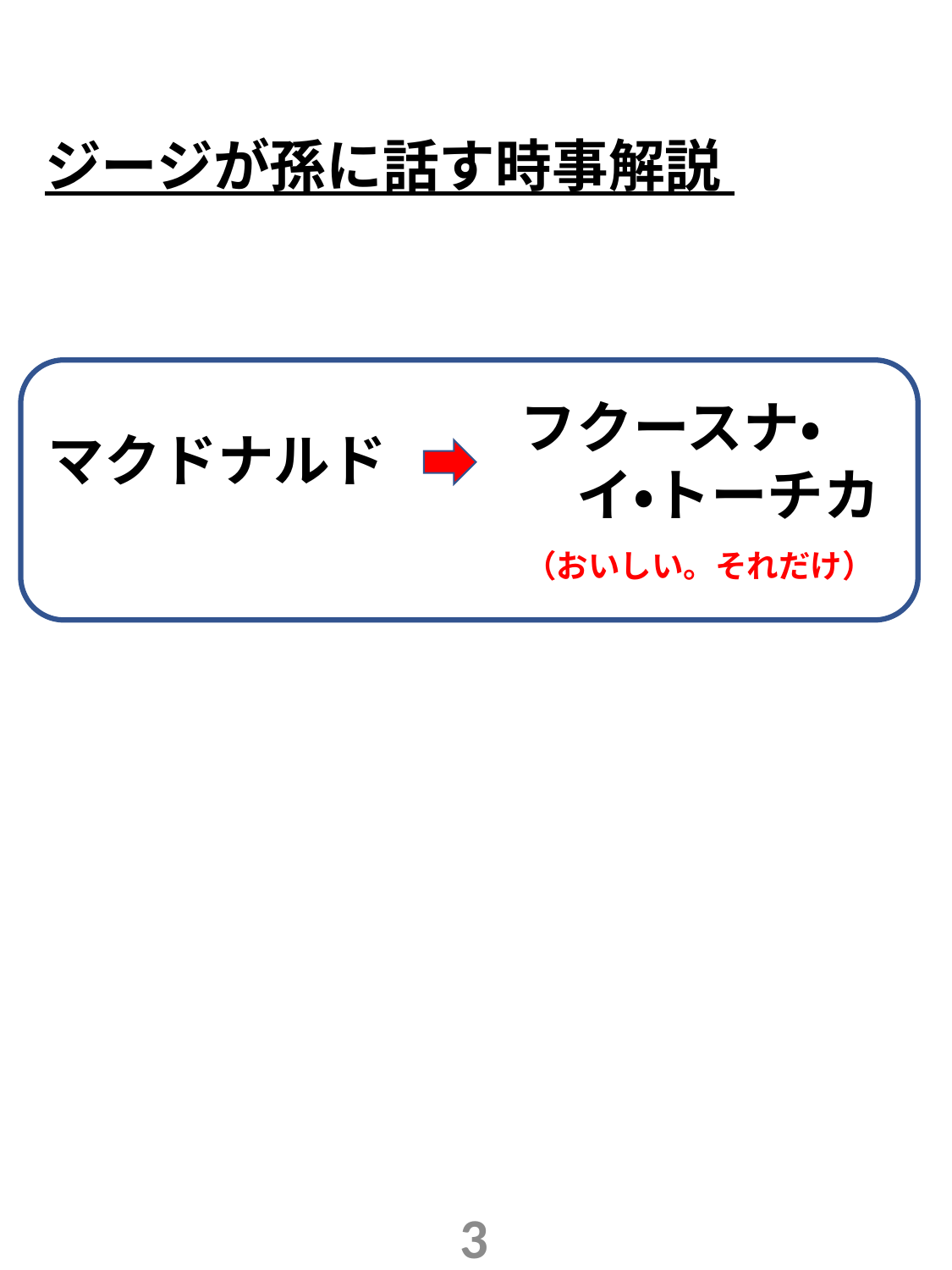

ジージが孫に話す時事解説

フクースナ・
　イ・トーチカ
マクドナルド

（おいしい。それだけ）
3